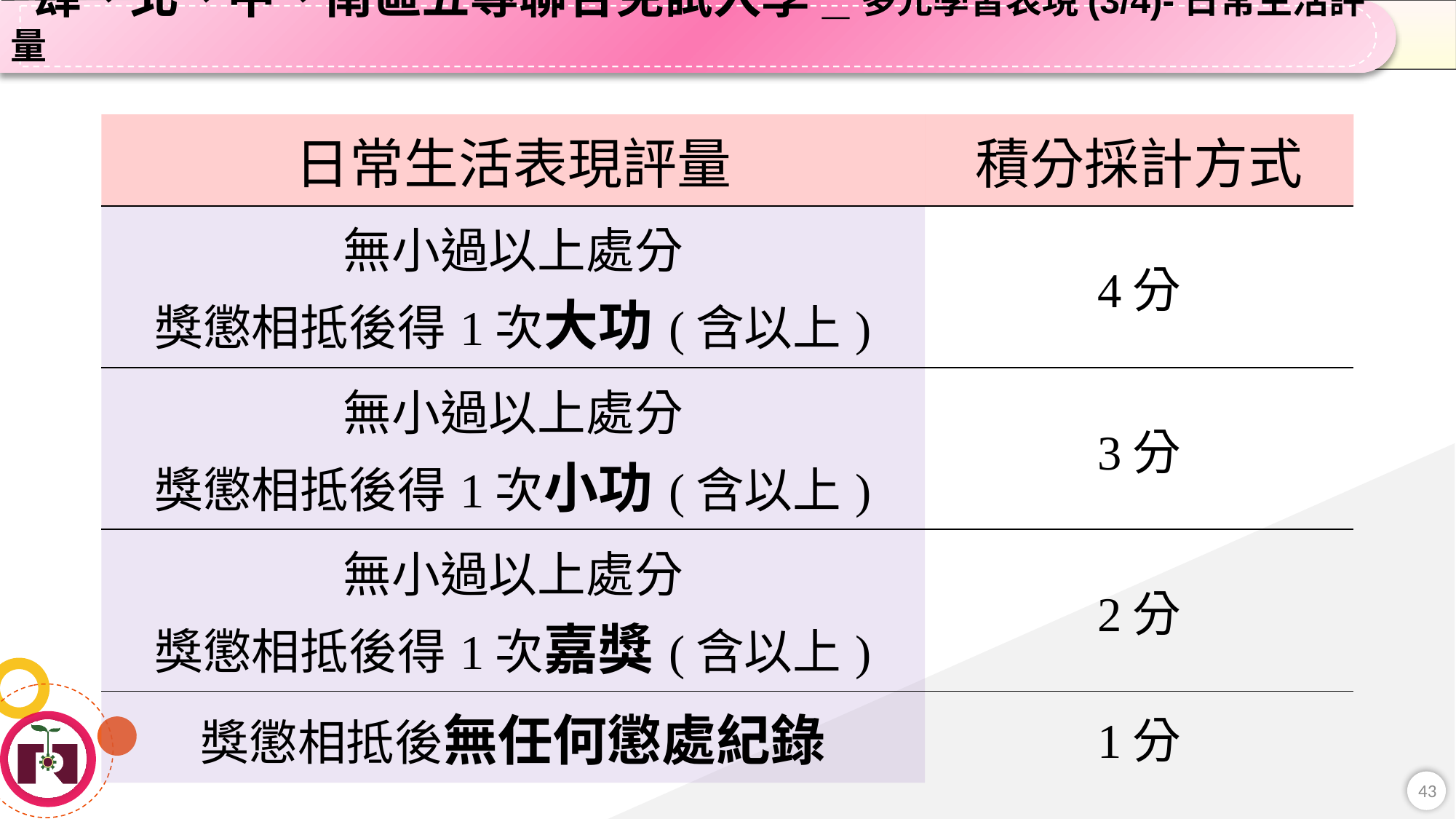

肆、北、中、南區五專聯合免試入學_多元學習表現(3/4)-日常生活評量

| 日常生活表現評量 | 積分採計方式 |
| --- | --- |
| 無小過以上處分 獎懲相抵後得1次大功(含以上) | 4分 |
| 無小過以上處分 獎懲相抵後得1次小功(含以上) | 3分 |
| 無小過以上處分 獎懲相抵後得1次嘉獎(含以上) | 2分 |
| 獎懲相抵後無任何懲處紀錄 | 1分 |